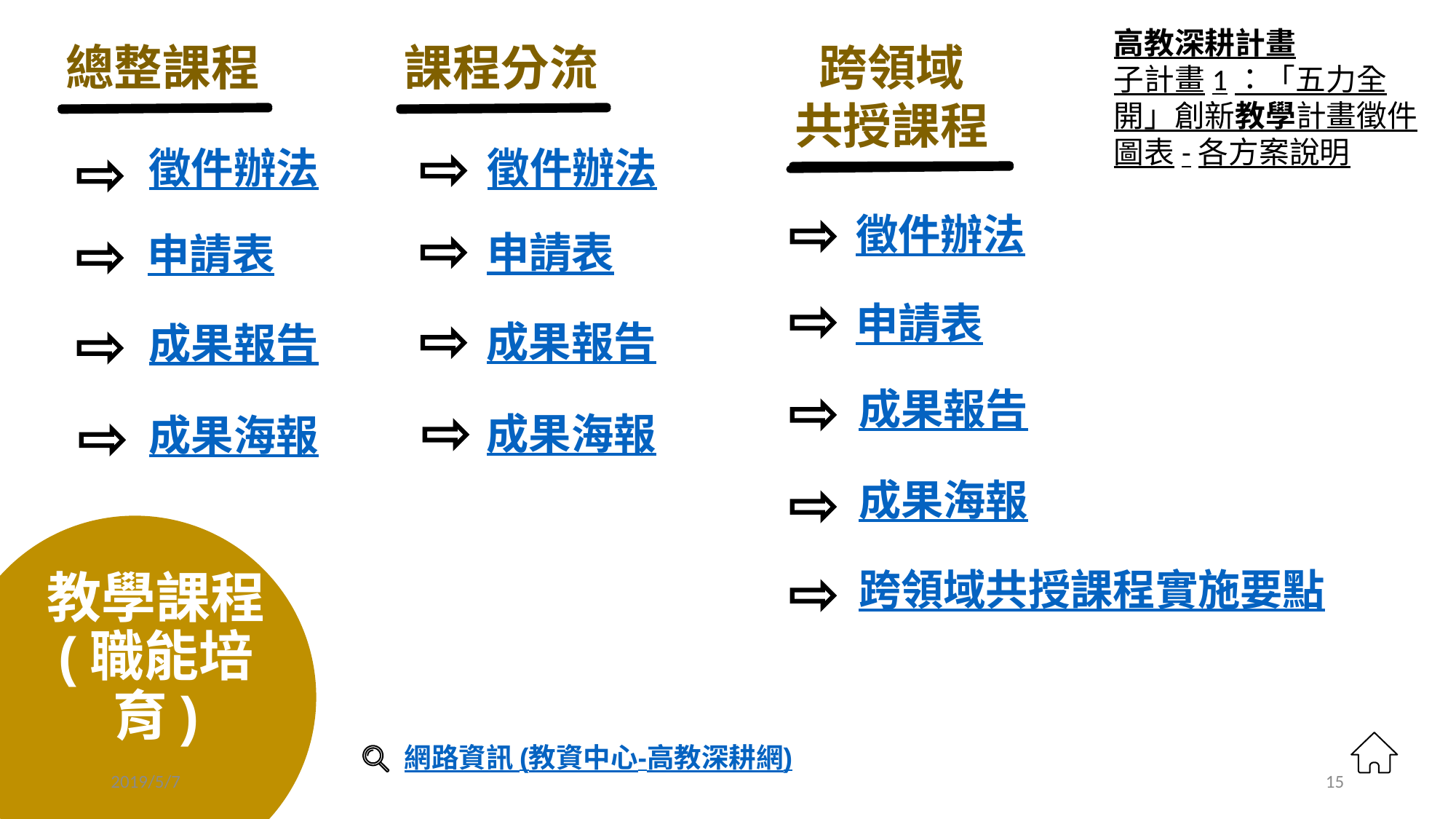

高教深耕計畫
子計畫1：「五力全開」創新教學計畫徵件圖表-各方案說明
跨領域
共授課程
總整課程
課程分流
徵件辦法
徵件辦法

徵件辦法
申請表
申請表

申請表
成果報告
成果報告

成果報告
成果海報
成果海報

成果海報

跨領域共授課程實施要點
# 教學課程 (職能培育)

網路資訊 (教資中心-高教深耕網)

2019/5/7
15